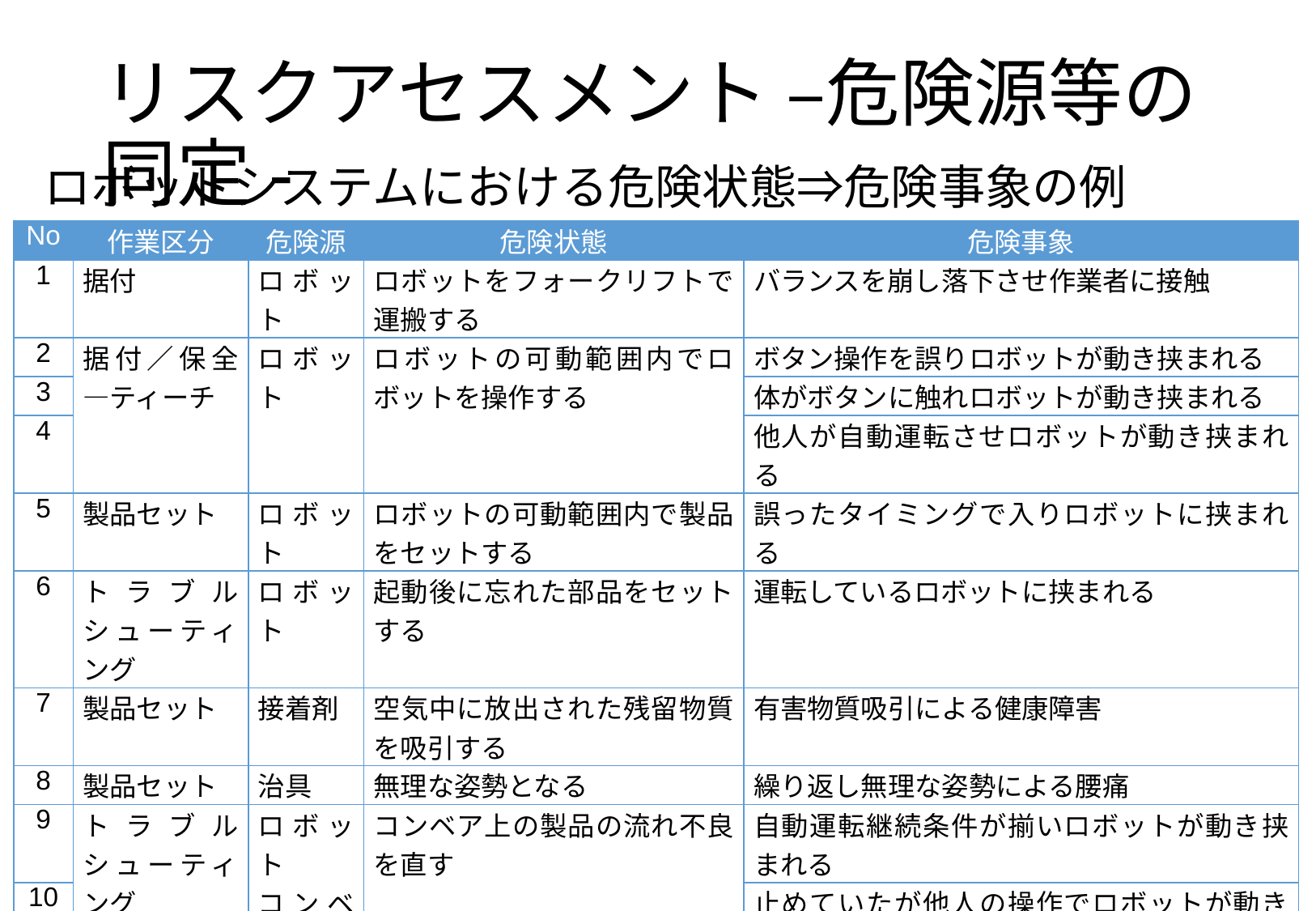

# リスクアセスメント –危険源等の同定-
ロボットシステムにおける危険状態⇒危険事象の例
| No | 作業区分 | 危険源 | 危険状態 | 危険事象 |
| --- | --- | --- | --- | --- |
| 1 | 据付 | ロボット | ロボットをフォークリフトで運搬する | バランスを崩し落下させ作業者に接触 |
| 2 | 据付／保全―ティーチ | ロボット | ロボットの可動範囲内でロボットを操作する | ボタン操作を誤りロボットが動き挟まれる |
| 3 |  |  |  | 体がボタンに触れロボットが動き挟まれる |
| 4 |  |  |  | 他人が自動運転させロボットが動き挟まれる |
| 5 | 製品セット | ロボット | ロボットの可動範囲内で製品をセットする | 誤ったタイミングで入りロボットに挟まれる |
| 6 | トラブルシューティング | ロボット | 起動後に忘れた部品をセットする | 運転しているロボットに挟まれる |
| 7 | 製品セット | 接着剤 | 空気中に放出された残留物質を吸引する | 有害物質吸引による健康障害 |
| 8 | 製品セット | 治具 | 無理な姿勢となる | 繰り返し無理な姿勢による腰痛 |
| 9 | トラブルシューティング | ロボット コンベア | コンベア上の製品の流れ不良を直す | 自動運転継続条件が揃いロボットが動き挟まれる |
| 10 |  |  |  | 止めていたが他人の操作でロボットが動き挟まれる |
| 11 | 保全 | ロボット | ロボットのモータ交換 | ブレーキが解放されたアームが自重落下し挟まれる |
| 12 | その他 | ロボット | 運転中のロボットの可動範囲内を通行する | ロボットに激突され、挟まれ |
| 13 | その他 | 制御盤 | ロボットシステム近傍を通行する | 地震により転倒し人が押しつぶされる |
| 14 | 全般 | ロボット | 鋭利部を持つツール近傍で作業 | 転倒・作業姿勢変更時にツールが顔・目に当たる |
| … | … | … | … | … |